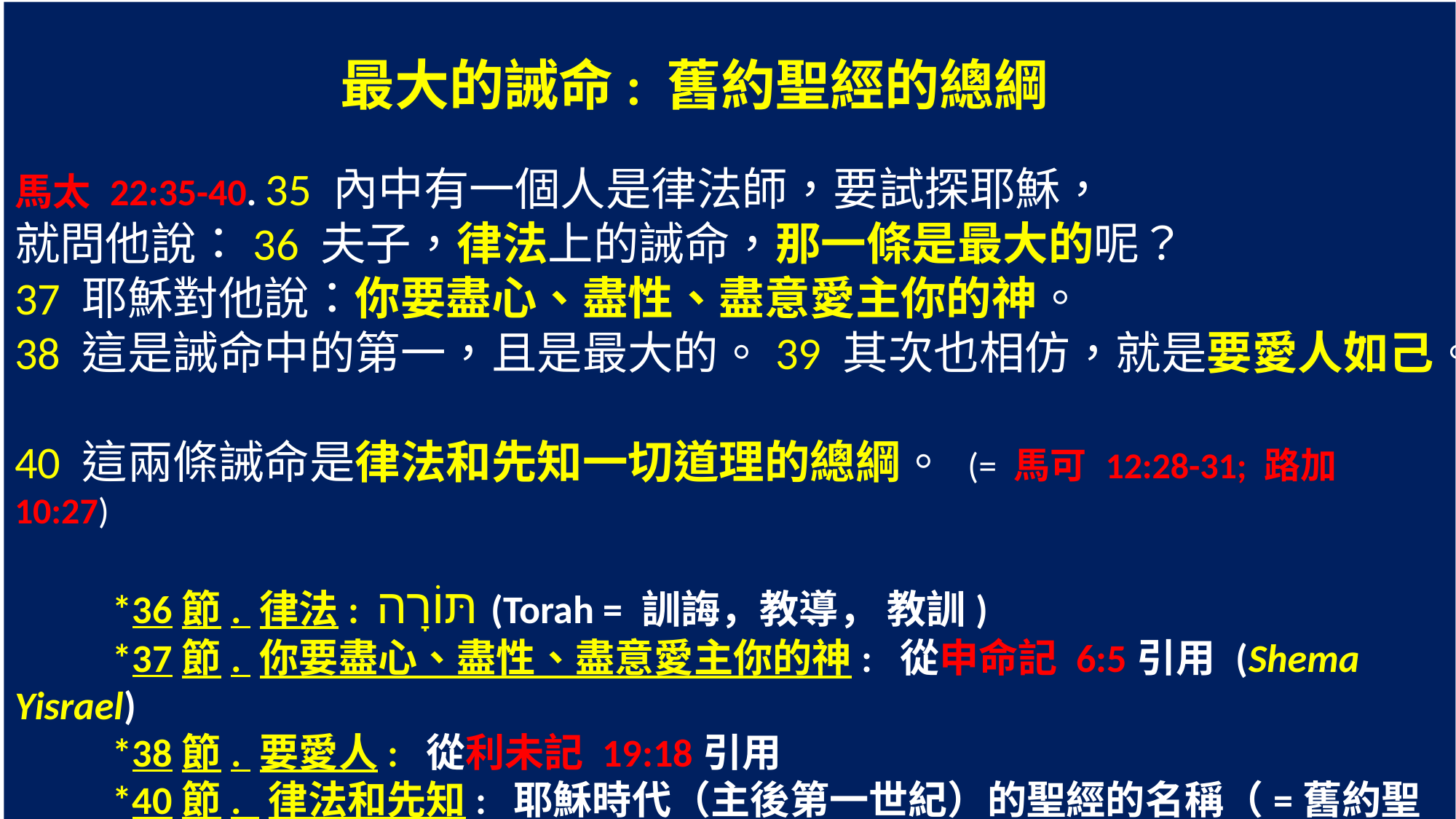

最大的誡命: 舊約聖經的總綱

馬太 22:35-40. 35 內中有一個人是律法師，要試探耶穌，
就問他說：36 夫子，律法上的誡命，那一條是最大的呢？
37 耶穌對他說：你要盡心、盡性、盡意愛主你的神。
38 這是誡命中的第一，且是最大的。39 其次也相仿，就是要愛人如己。
40 這兩條誡命是律法和先知一切道理的總綱。 (= 馬可 12:28-31; 路加 10:27)

           *36節. 律法:  תּוֹרָה (Torah = 訓誨，教導， 教訓)
           *37節. 你要盡心、盡性、盡意愛主你的神:  從申命記 6:5引用 (Shema Yisrael)
           *38節. 要愛人:  從利未記 19:18引用
           *40節.  律法和先知:  耶穌時代（主後第一世紀）的聖經的名稱（=舊約聖經）